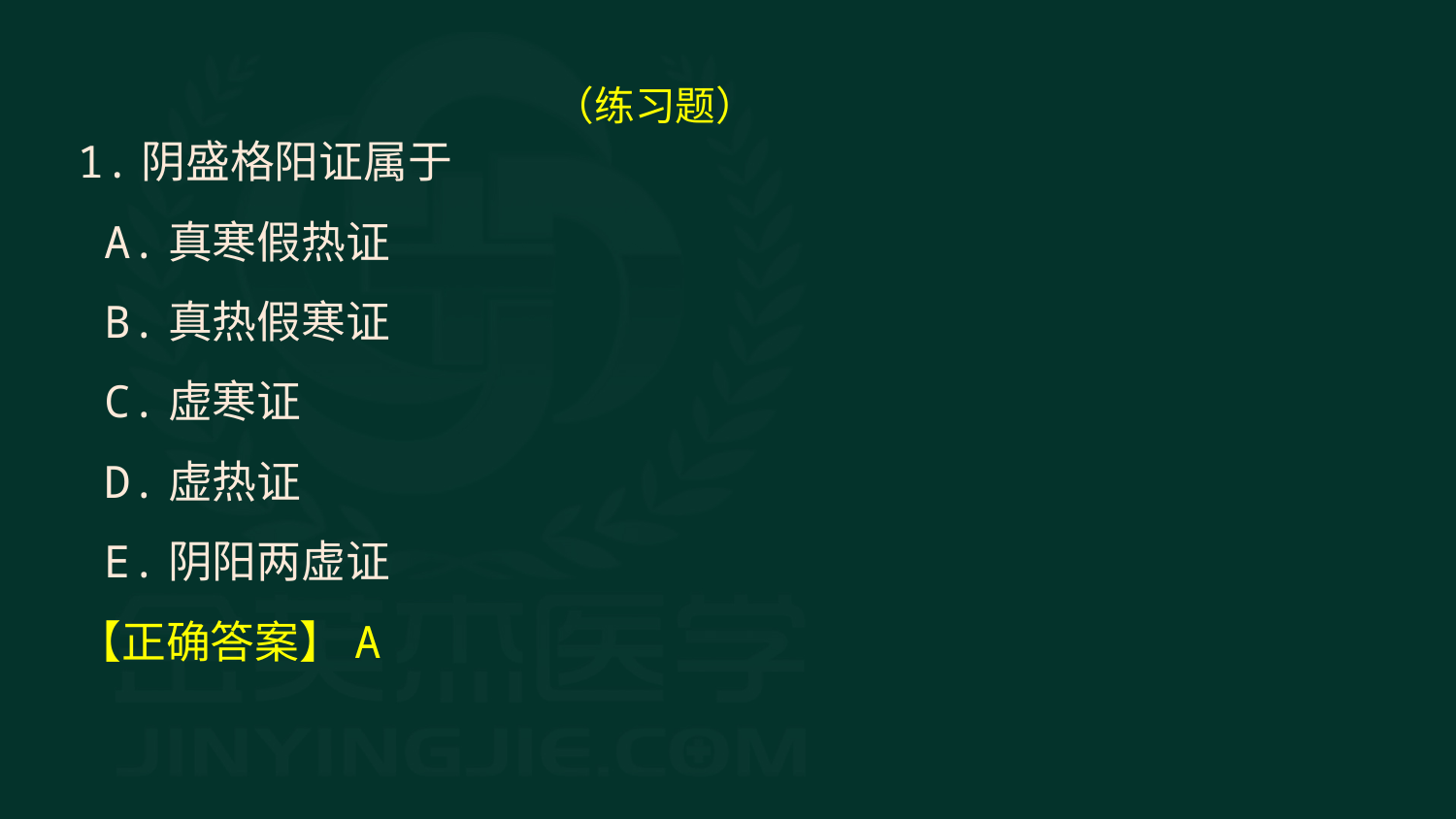

（练习题）
1.阴盛格阳证属于
 A.真寒假热证
 B.真热假寒证
 C.虚寒证
 D.虚热证
 E.阴阳两虚证
【正确答案】A